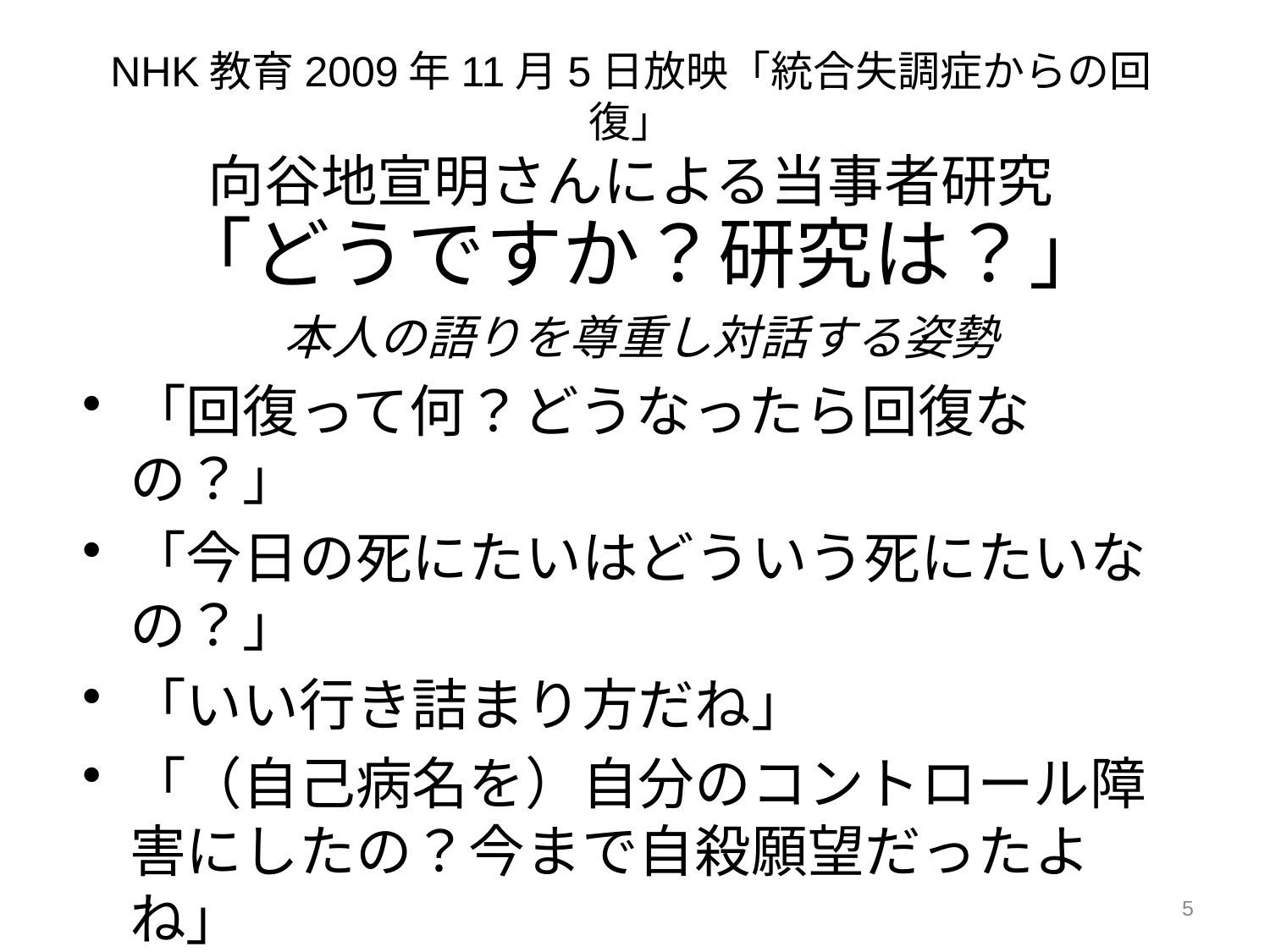

NHK教育2009年11月5日放映「統合失調症からの回復」
向谷地宣明さんによる当事者研究
「どうですか？研究は？」
本人の語りを尊重し対話する姿勢
「回復って何？どうなったら回復なの？」
「今日の死にたいはどういう死にたいなの？」
「いい行き詰まり方だね」
「（自己病名を）自分のコントロール障害にしたの？今まで自殺願望だったよね」
　　　　まさに「当事者が主人公の時代」

5